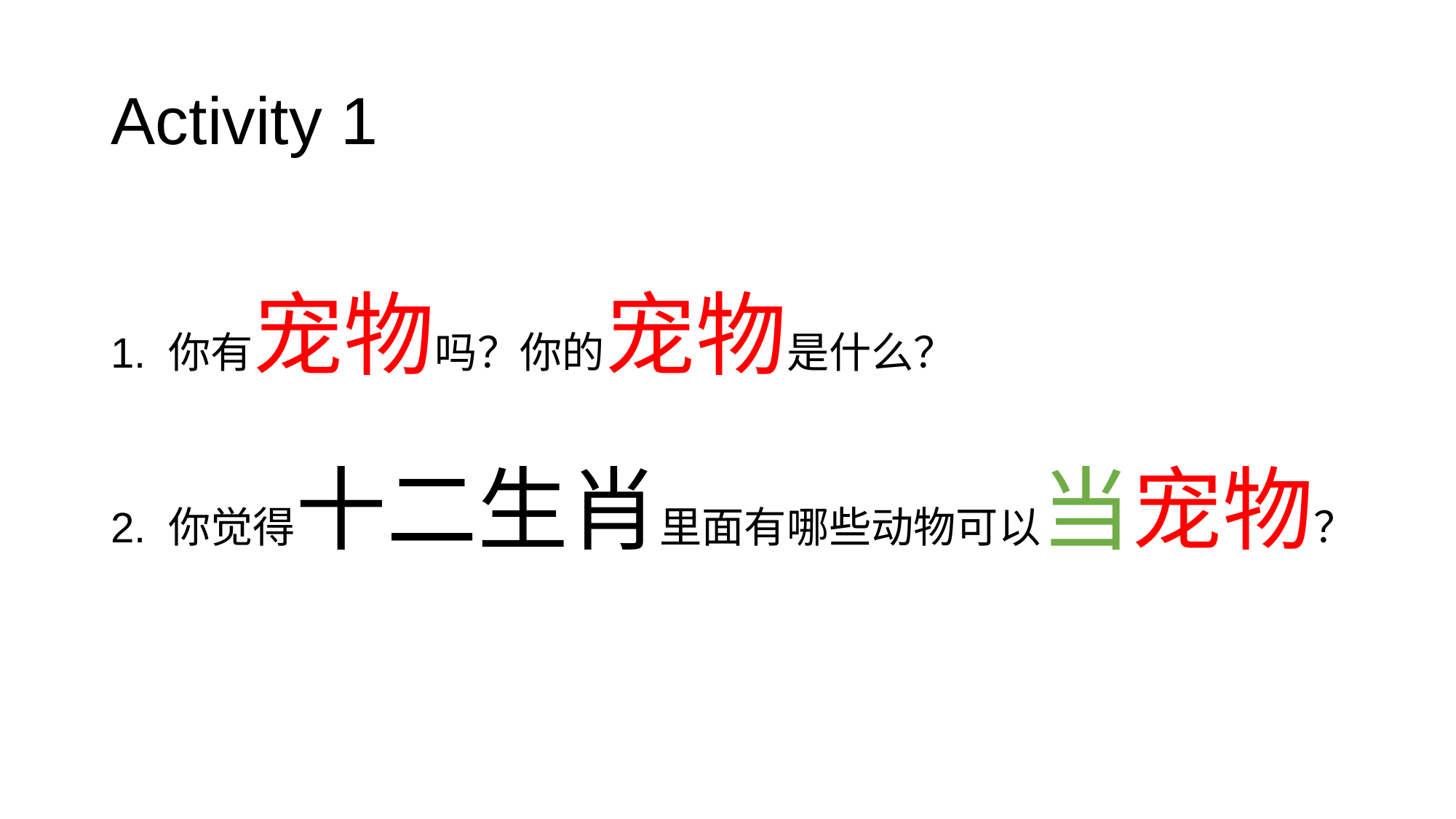

# Activity 1

1. 你有宠物吗？你的宠物是什么？

2. 你觉得十二生肖里面有哪些动物可以当宠物？